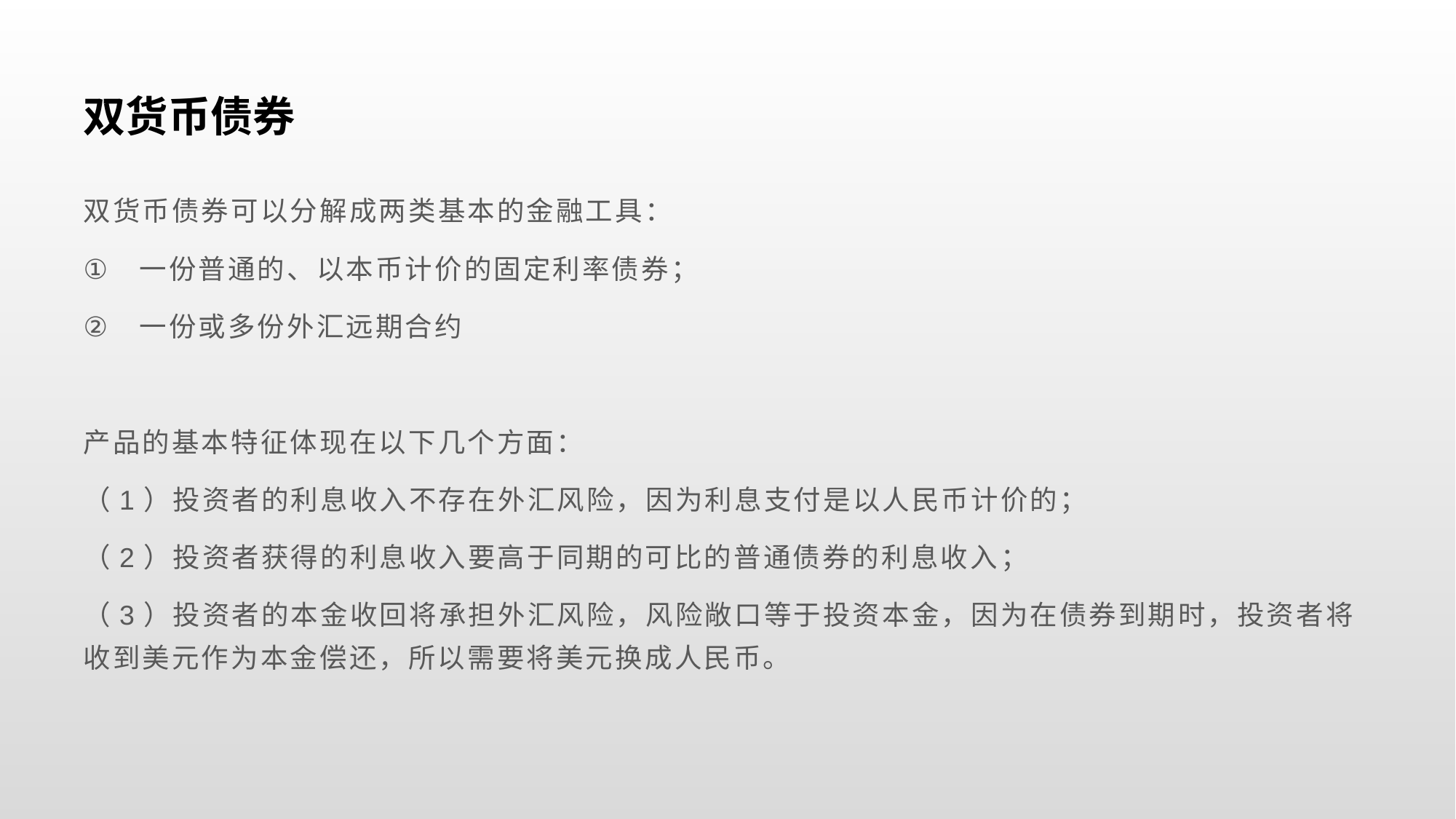

# 双货币债券
双货币债券可以分解成两类基本的金融工具：
 一份普通的、以本币计价的固定利率债券；
 一份或多份外汇远期合约

产品的基本特征体现在以下几个方面：
（1）投资者的利息收入不存在外汇风险，因为利息支付是以人民币计价的；
（2）投资者获得的利息收入要高于同期的可比的普通债券的利息收入；
（3）投资者的本金收回将承担外汇风险，风险敞口等于投资本金，因为在债券到期时，投资者将收到美元作为本金偿还，所以需要将美元换成人民币。